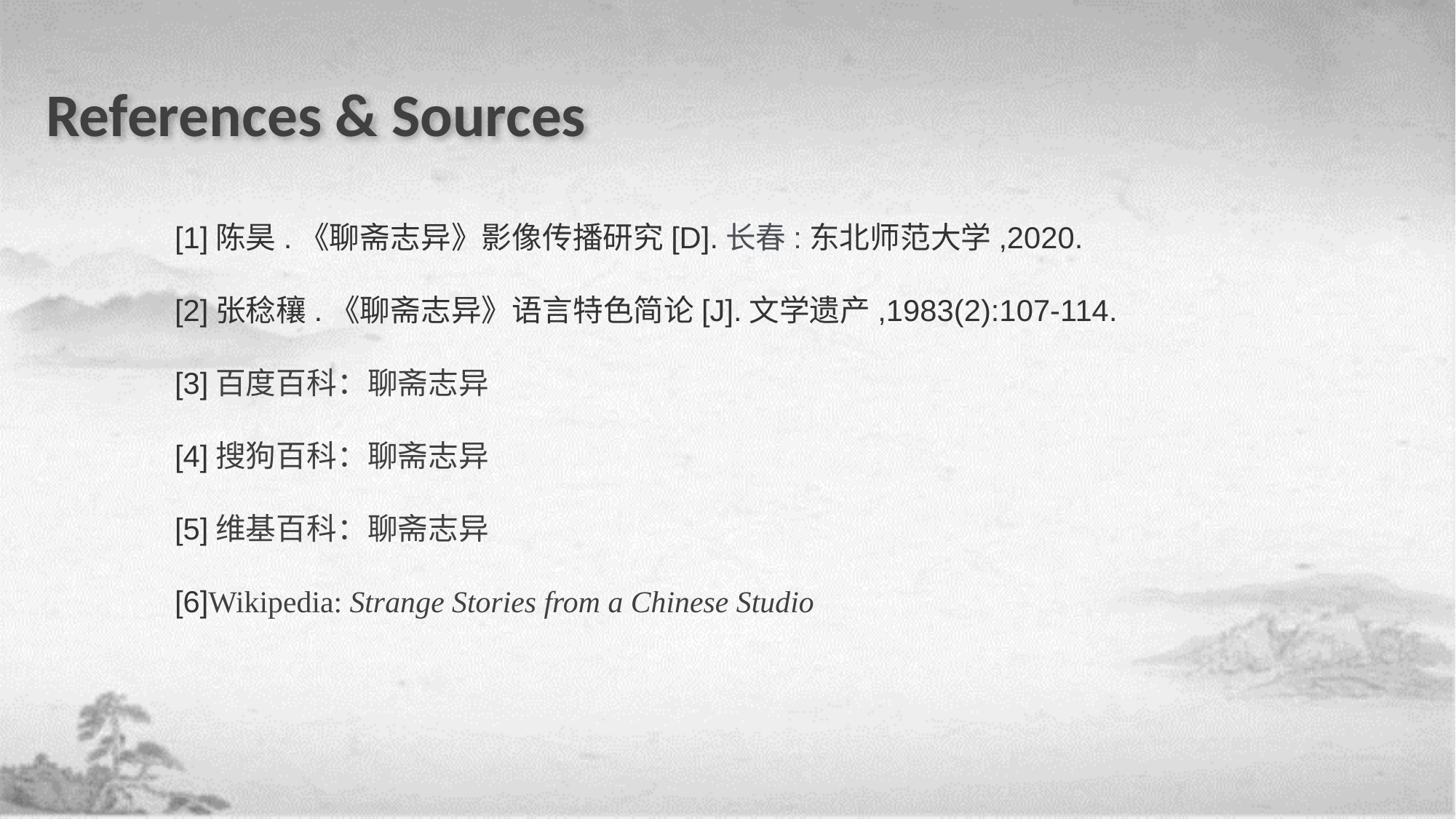

References & Sources
[1]陈昊.《聊斋志异》影像传播研究[D].长春:东北师范大学,2020.

[2]张稔穰.《聊斋志异》语言特色简论[J].文学遗产,1983(2):107-114.

[3]百度百科：聊斋志异

[4]搜狗百科：聊斋志异

[5]维基百科：聊斋志异

[6]Wikipedia: Strange Stories from a Chinese Studio